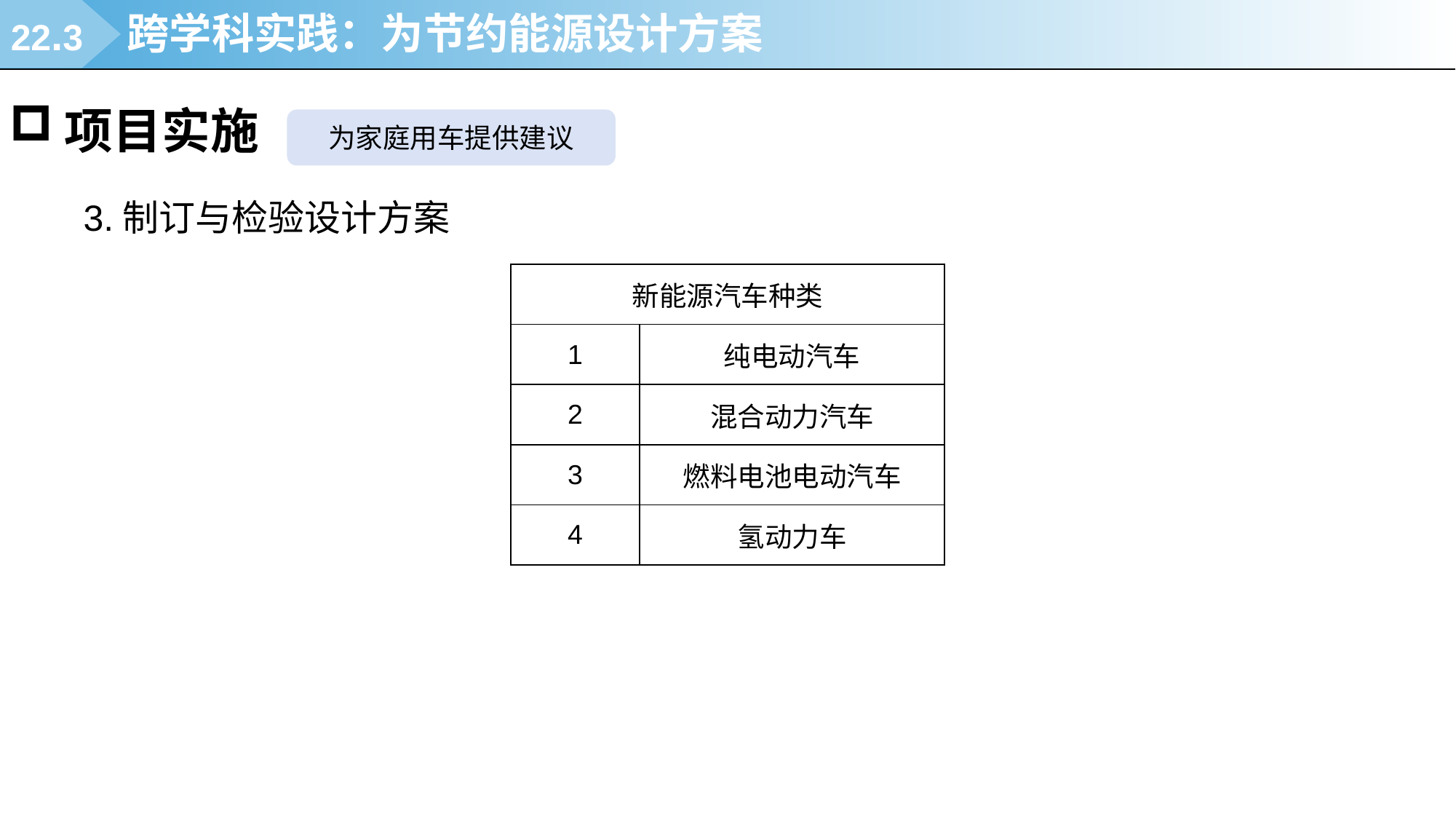

22.3
跨学科实践：为节约能源设计方案
项目实施
为家庭用车提供建议
3.制订与检验设计方案
| 新能源汽车种类 |  |
| --- | --- |
| 1 | 纯电动汽车 |
| 2 | 混合动力汽车 |
| 3 | 燃料电池电动汽车 |
| 4 | 氢动力车 |